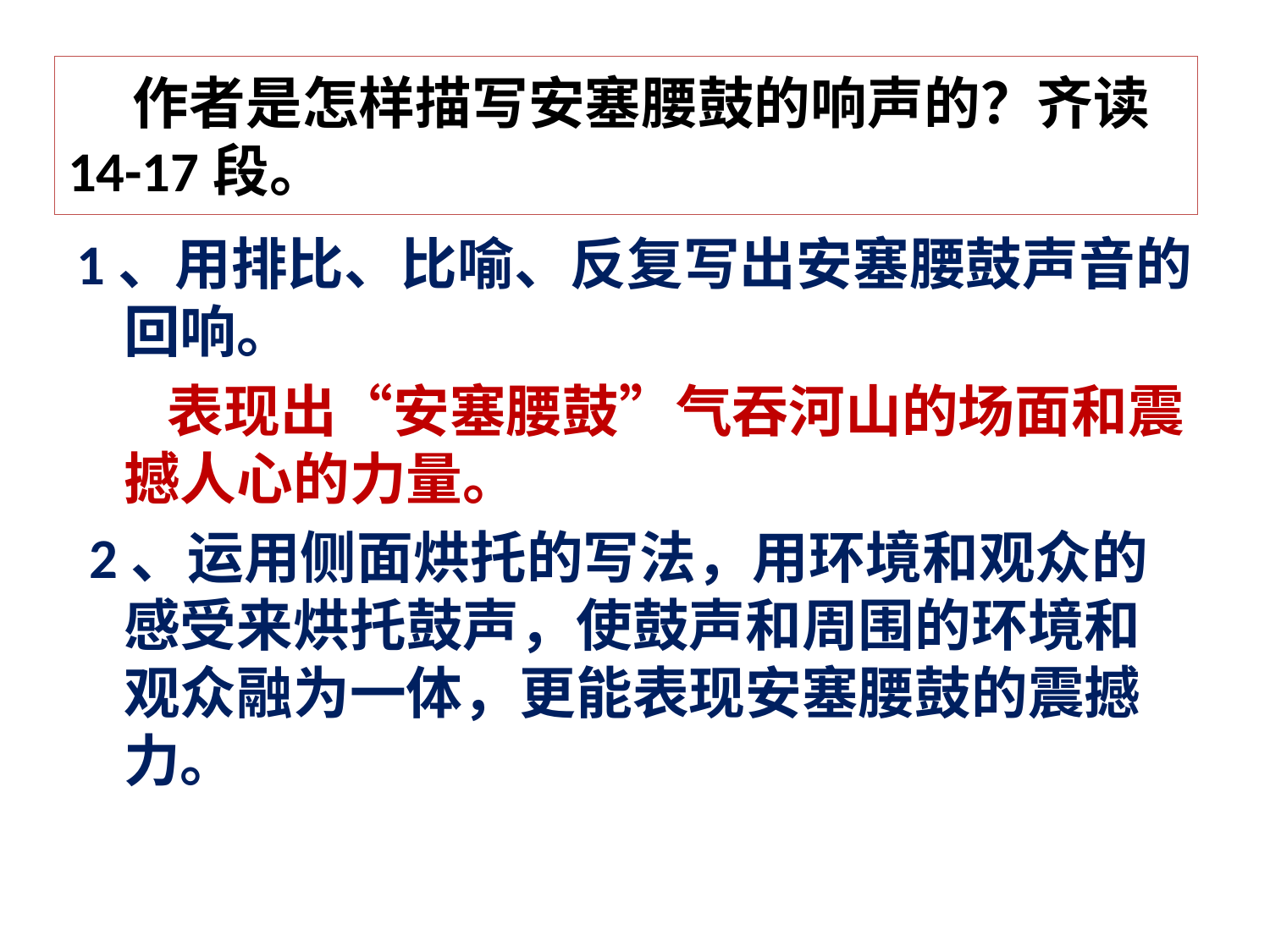

# 作者是怎样描写安塞腰鼓的响声的？齐读14-17段。
1、用排比、比喻、反复写出安塞腰鼓声音的回响。
      表现出“安塞腰鼓”气吞河山的场面和震撼人心的力量。
 2、运用侧面烘托的写法，用环境和观众的感受来烘托鼓声，使鼓声和周围的环境和观众融为一体，更能表现安塞腰鼓的震撼力。